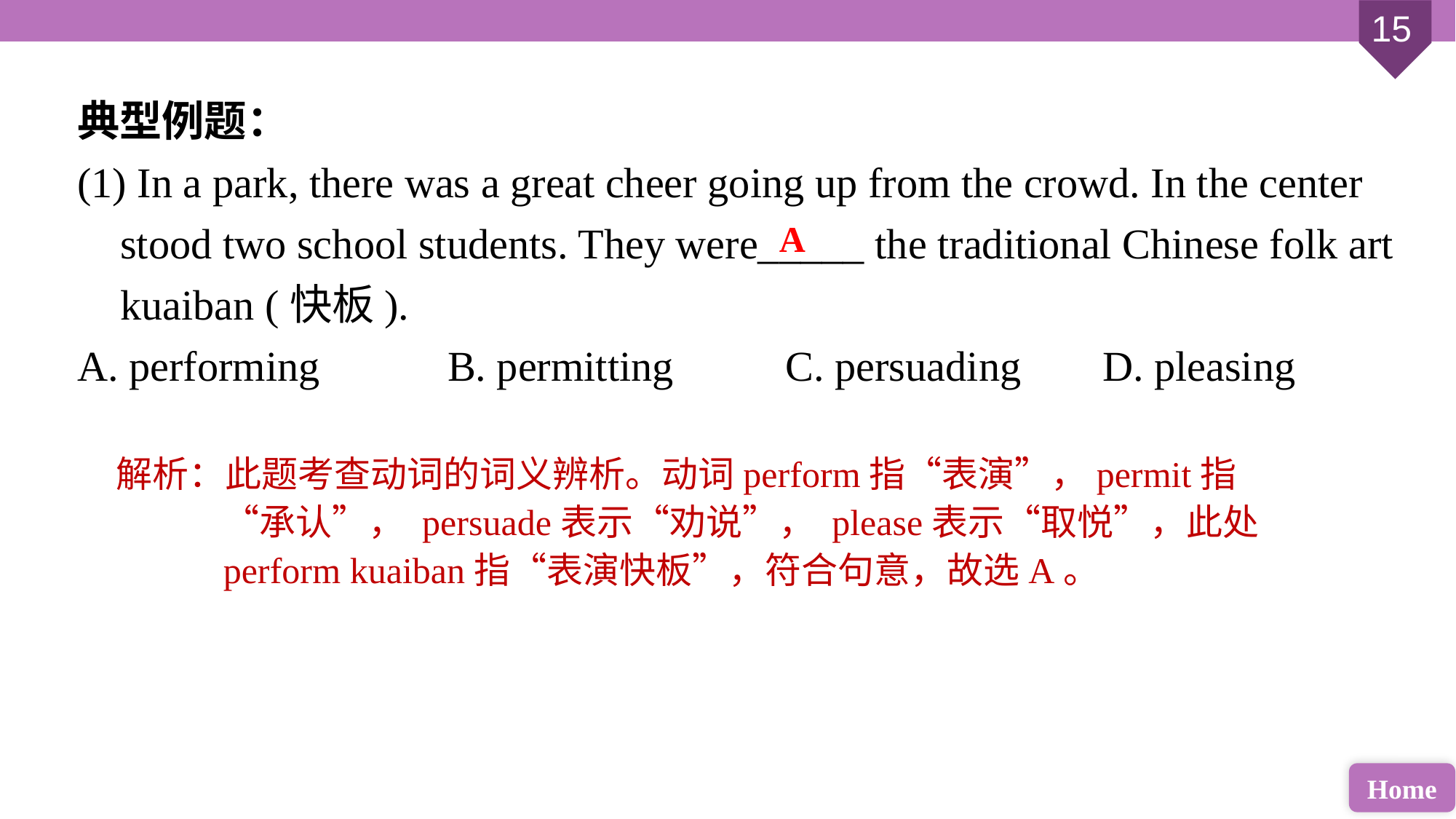

典型例题：
(1) In a park, there was a great cheer going up from the crowd. In the center stood two school students. They were_____ the traditional Chinese folk art kuaiban (快板).
A. performing 		B. permitting	 C. persuading 	D. pleasing
A
解析：此题考查动词的词义辨析。动词perform指“表演”，permit指“承认”， persuade表示“劝说”， please表示“取悦”，此处perform kuaiban指“表演快板”，符合句意，故选A。